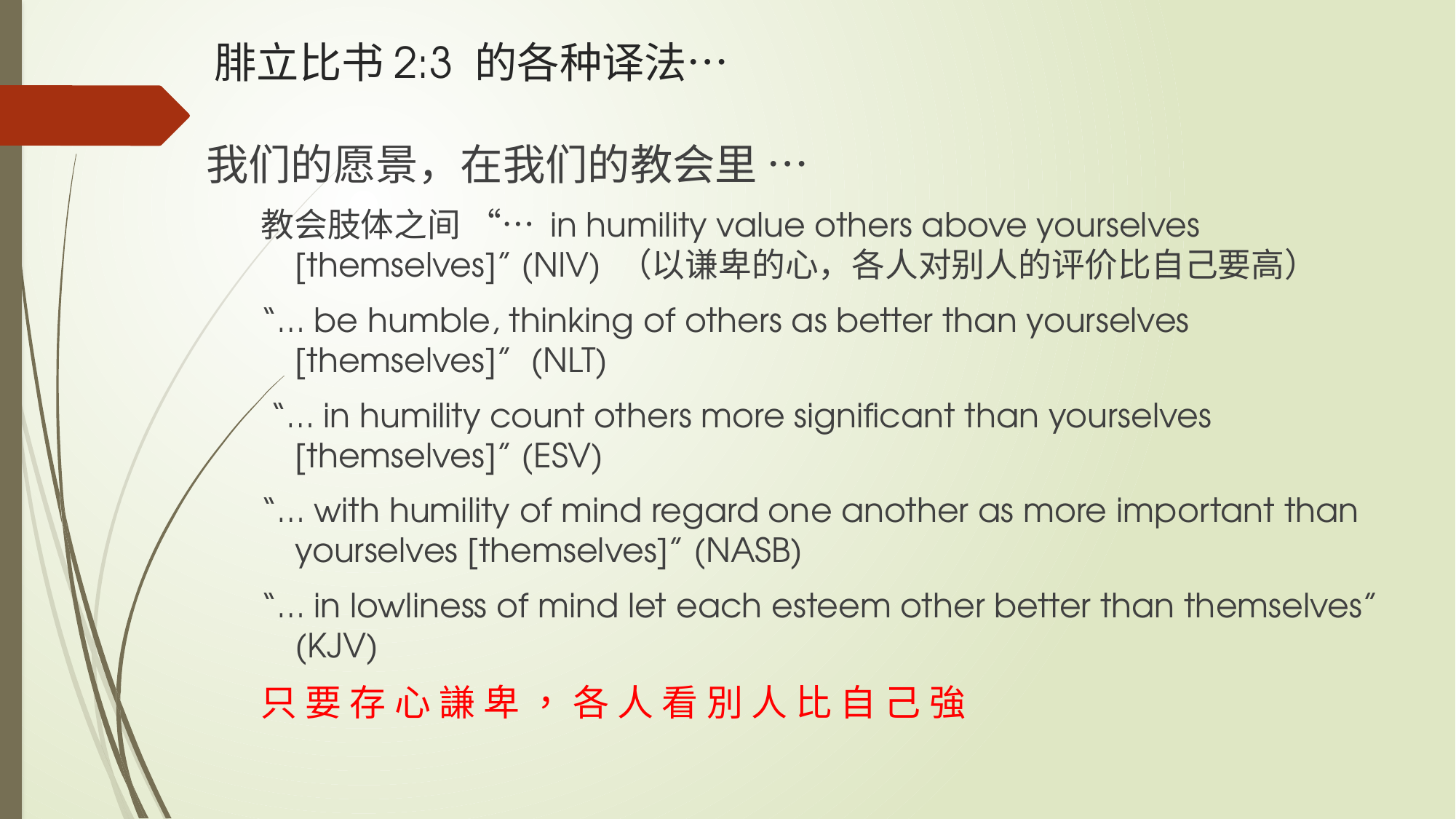

# 腓立比书2:3 的各种译法…
我们的愿景，在我们的教会里 …
教会肢体之间 “… in humility value others above yourselves [themselves]” (NIV) （以谦卑的心，各人对别人的评价比自己要高）
“… be humble, thinking of others as better than yourselves [themselves]”  (NLT)
 “… in humility count others more significant than yourselves [themselves]” (ESV)
“… with humility of mind regard one another as more important than yourselves [themselves]” (NASB)
“… in lowliness of mind let each esteem other better than themselves” (KJV)
只 要 存 心 謙 卑 ， 各 人 看 別 人 比 自 己 強